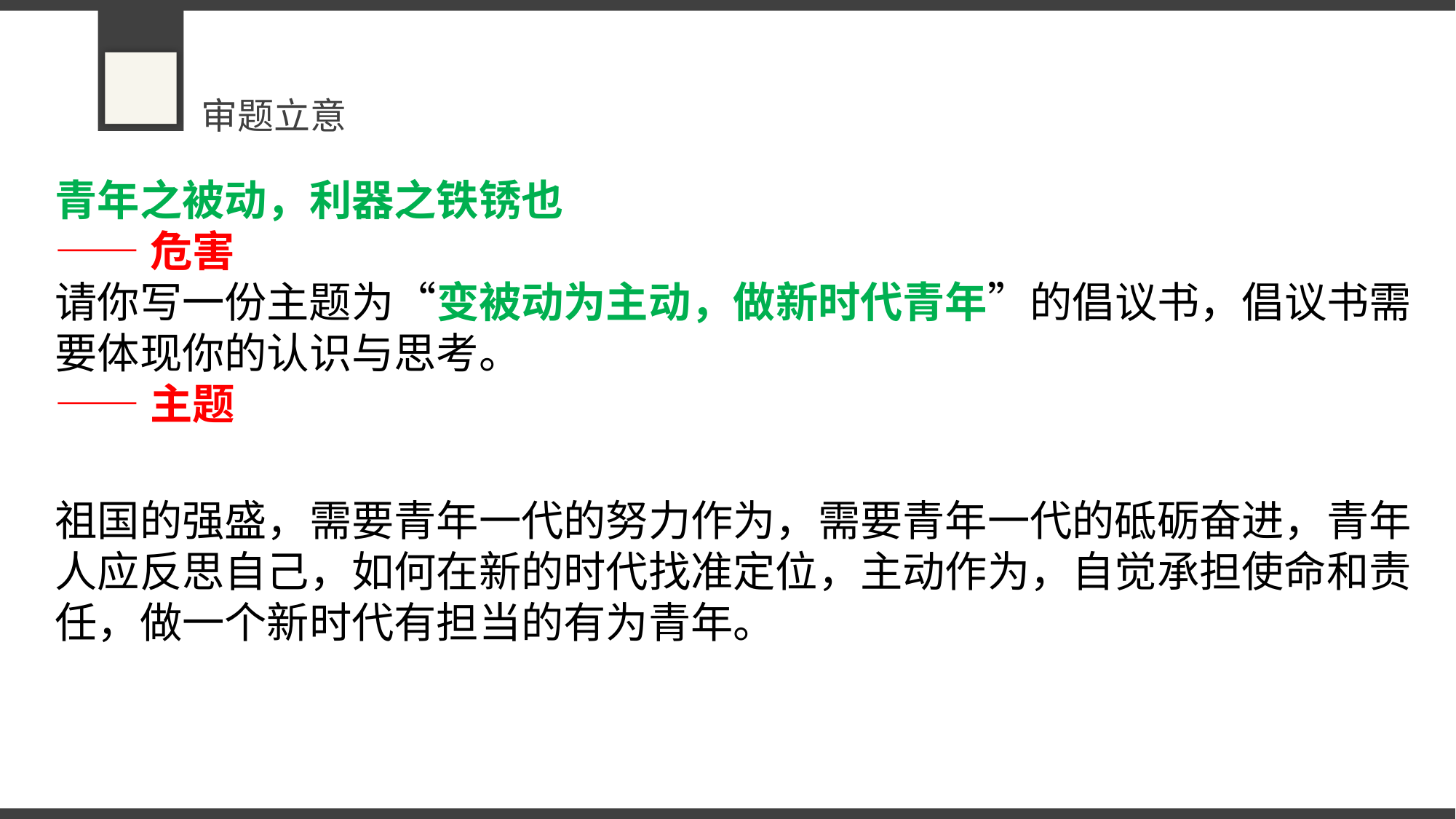

审题立意

青年之被动，利器之铁锈也
——危害
请你写一份主题为“变被动为主动，做新时代青年”的倡议书，倡议书需要体现你的认识与思考。
——主题

祖国的强盛，需要青年一代的努力作为，需要青年一代的砥砺奋进，青年人应反思自己，如何在新的时代找准定位，主动作为，自觉承担使命和责任，做一个新时代有担当的有为青年。